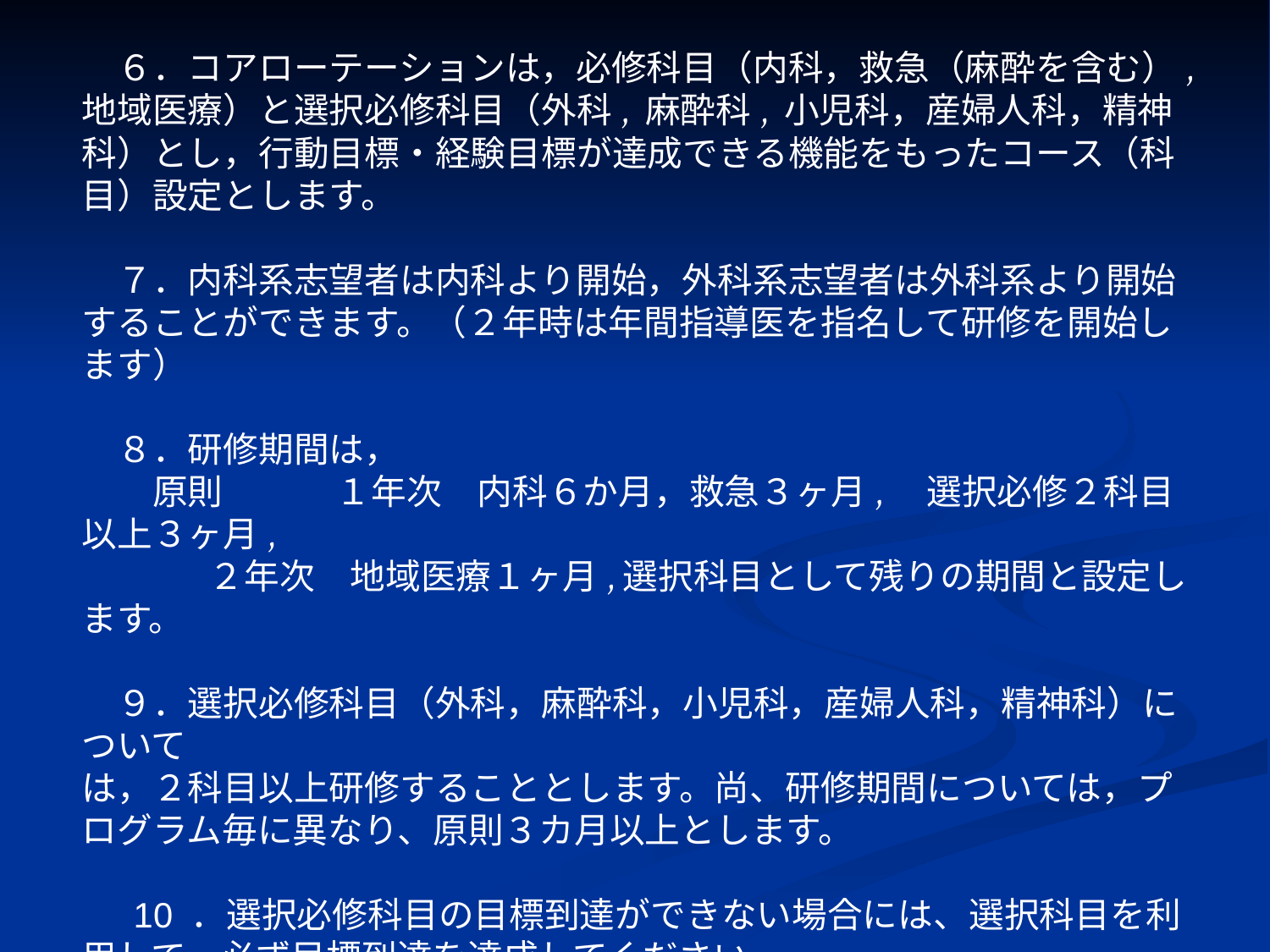

６．コアローテーションは，必修科目（内科，救急（麻酔を含む）,地域医療）と選択必修科目（外科, 麻酔科, 小児科，産婦人科，精神科）とし，行動目標・経験目標が達成できる機能をもったコース（科目）設定とします。

　７．内科系志望者は内科より開始，外科系志望者は外科系より開始することができます。（２年時は年間指導医を指名して研修を開始します）

　８．研修期間は，
　　原則	１年次　内科６か月，救急３ヶ月,　選択必修２科目以上３ヶ月,
	２年次　地域医療１ヶ月,選択科目として残りの期間と設定します。

　９．選択必修科目（外科，麻酔科，小児科，産婦人科，精神科）について
は，２科目以上研修することとします。尚、研修期間については，プログラム毎に異なり、原則３カ月以上とします。

　 10 ．選択必修科目の目標到達ができない場合には、選択科目を利用して、必ず目標到達を達成してください。

　11． 選択科目の期間は，１科目１ヶ月以上とします。ただし，２Ｗ１Ｓに関しては２週間単位で偶数個選択します。